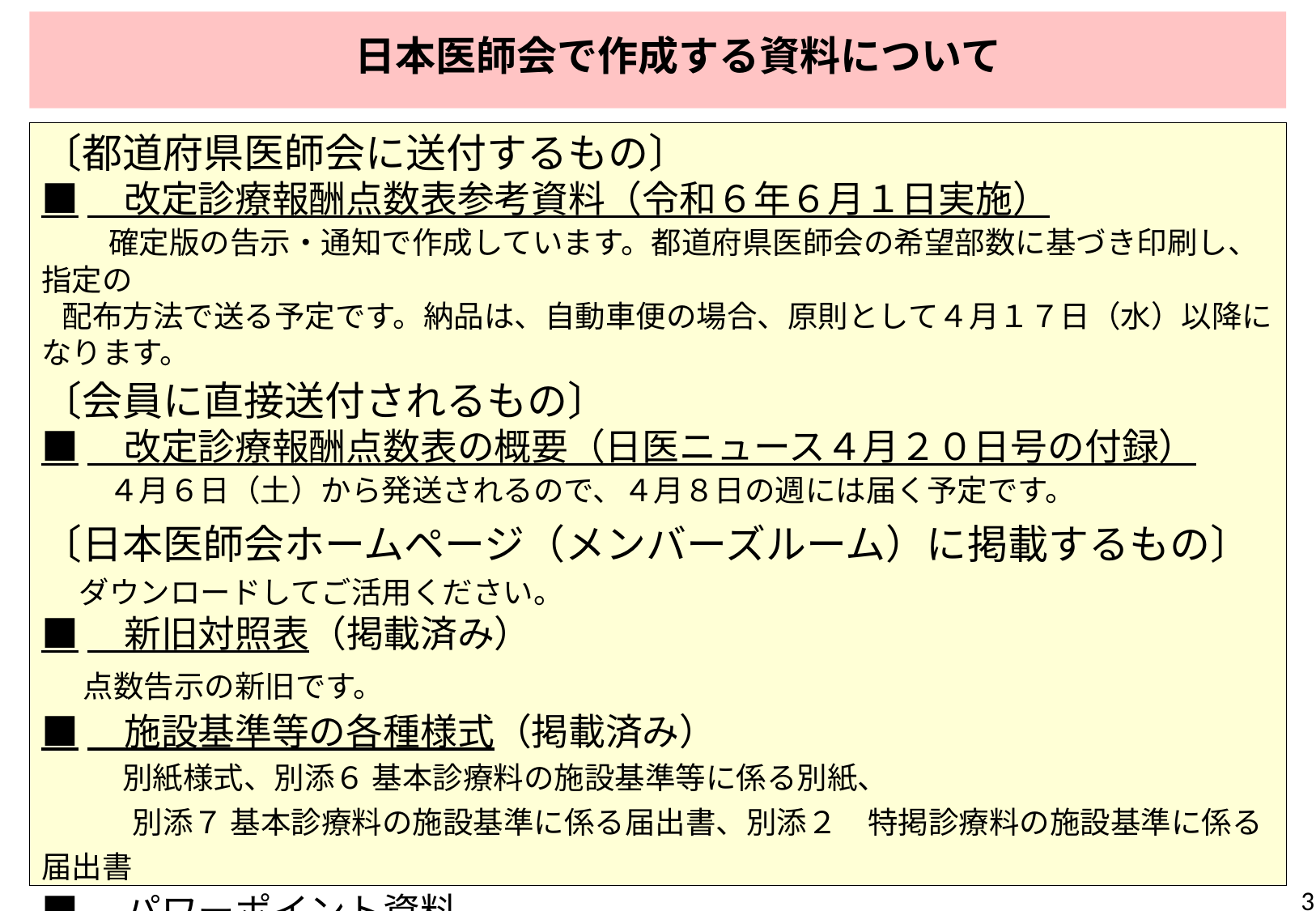

日本医師会で作成する資料について
〔都道府県医師会に送付するもの〕
■　改定診療報酬点数表参考資料（令和６年６月１日実施）
　　確定版の告示・通知で作成しています。都道府県医師会の希望部数に基づき印刷し、指定の
  配布方法で送る予定です。納品は、自動車便の場合、原則として４月１７日（水）以降になります。
〔会員に直接送付されるもの〕
■　改定診療報酬点数表の概要（日医ニュース４月２０日号の付録）
　　４月６日（土）から発送されるので、４月８日の週には届く予定です。
〔日本医師会ホームページ（メンバーズルーム）に掲載するもの〕
    ダウンロードしてご活用ください。
■　新旧対照表（掲載済み）
     点数告示の新旧です。
■　施設基準等の各種様式（掲載済み）
　　 別紙様式、別添６ 基本診療料の施設基準等に係る別紙、
　　　別添７ 基本診療料の施設基準に係る届出書、別添２　特掲診療料の施設基準に係る届出書
■　パワーポイント資料
　　総論編と各論編があり、各ページに解説を録音して、何度も説明を聞けるようにしてあります。

3